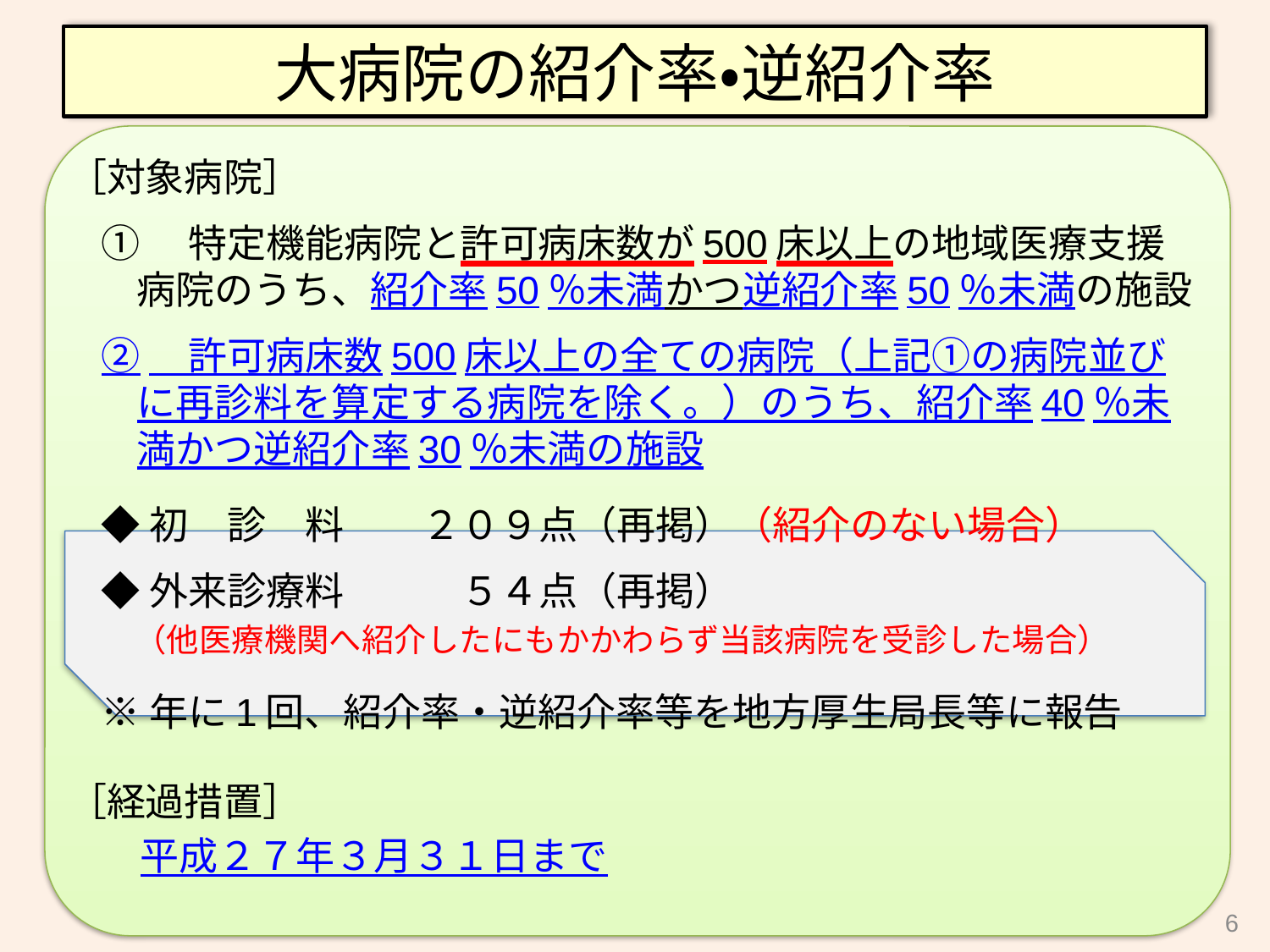

# 大病院の紹介率・逆紹介率

［対象病院］
①　特定機能病院と許可病床数が500床以上の地域医療支援病院のうち、紹介率50％未満かつ逆紹介率50％未満の施設
②　許可病床数500床以上の全ての病院（上記①の病院並びに再診料を算定する病院を除く。）のうち、紹介率40％未満かつ逆紹介率30％未満の施設
◆初　診　料　　２０９点（再掲）（紹介のない場合）
◆外来診療料　　　５４点（再掲）
　（他医療機関へ紹介したにもかかわらず当該病院を受診した場合）
※年に1回、紹介率・逆紹介率等を地方厚生局長等に報告

［経過措置］
　平成２７年３月３１日まで

6